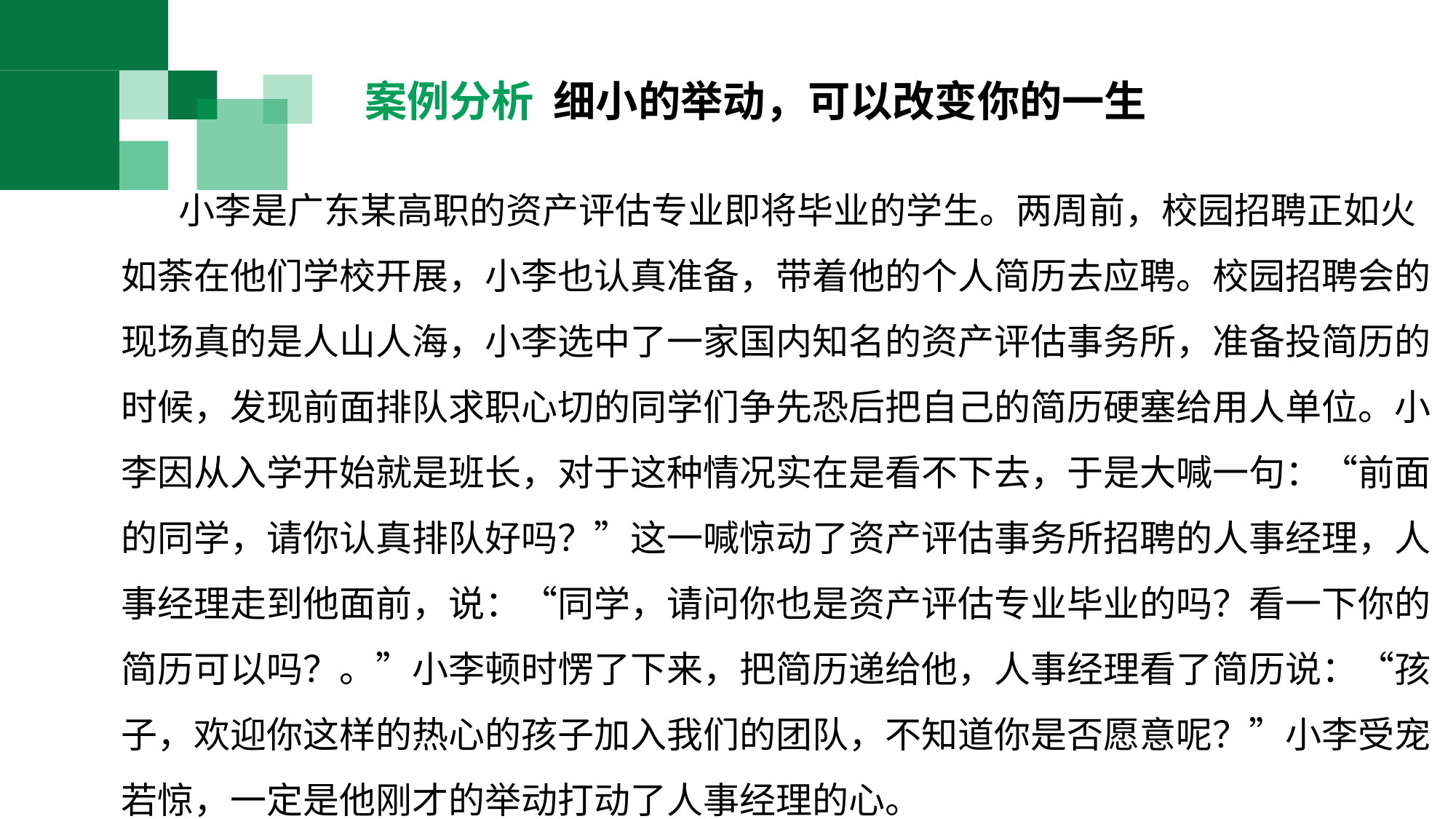

案例分析  细小的举动，可以改变你的一生

      小李是广东某高职的资产评估专业即将毕业的学生。两周前，校园招聘正如火如荼在他们学校开展，小李也认真准备，带着他的个人简历去应聘。校园招聘会的现场真的是人山人海，小李选中了一家国内知名的资产评估事务所，准备投简历的时候，发现前面排队求职心切的同学们争先恐后把自己的简历硬塞给用人单位。小李因从入学开始就是班长，对于这种情况实在是看不下去，于是大喊一句：“前面的同学，请你认真排队好吗？”这一喊惊动了资产评估事务所招聘的人事经理，人事经理走到他面前，说：“同学，请问你也是资产评估专业毕业的吗？看一下你的简历可以吗？。”小李顿时愣了下来，把简历递给他，人事经理看了简历说：“孩子，欢迎你这样的热心的孩子加入我们的团队，不知道你是否愿意呢？”小李受宠若惊，一定是他刚才的举动打动了人事经理的心。

ADD YOUR
TITLE HERE ADD